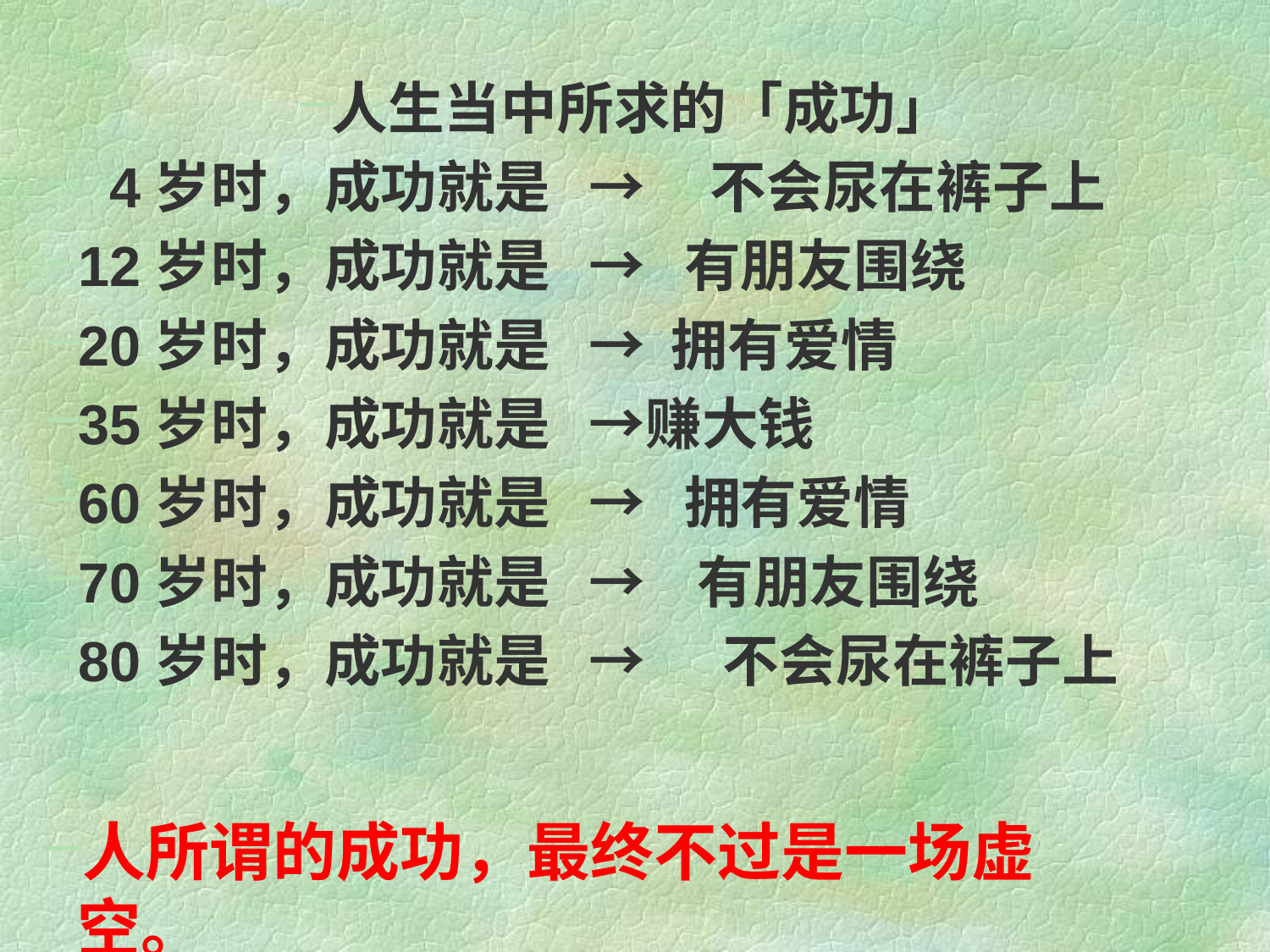

人生当中所求的「成功」
  4岁时，成功就是   →     不会尿在裤子上
12岁时，成功就是   →   有朋友围绕
20岁时，成功就是   →  拥有爱情
35岁时，成功就是   →赚大钱
60岁时，成功就是   →   拥有爱情
70岁时，成功就是   →    有朋友围绕
80岁时，成功就是   →      不会尿在裤子上
人所谓的成功，最终不过是一场虚空。